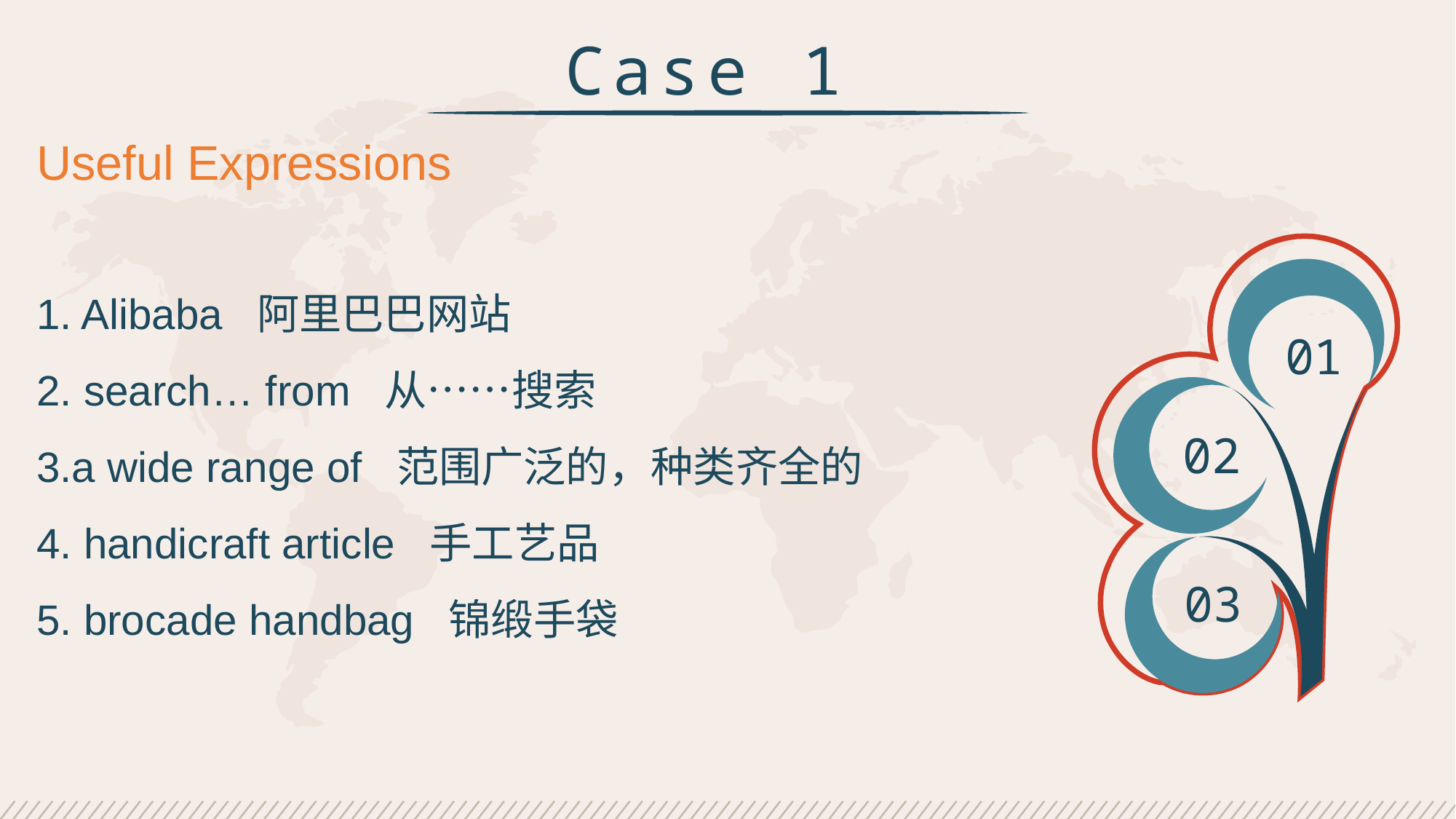

Case 1

Useful Expressions

1. Alibaba  阿里巴巴网站
2. search… from  从……搜索
3.a wide range of  范围广泛的，种类齐全的
4. handicraft article  手工艺品
5. brocade handbag  锦缎手袋
01
02
03